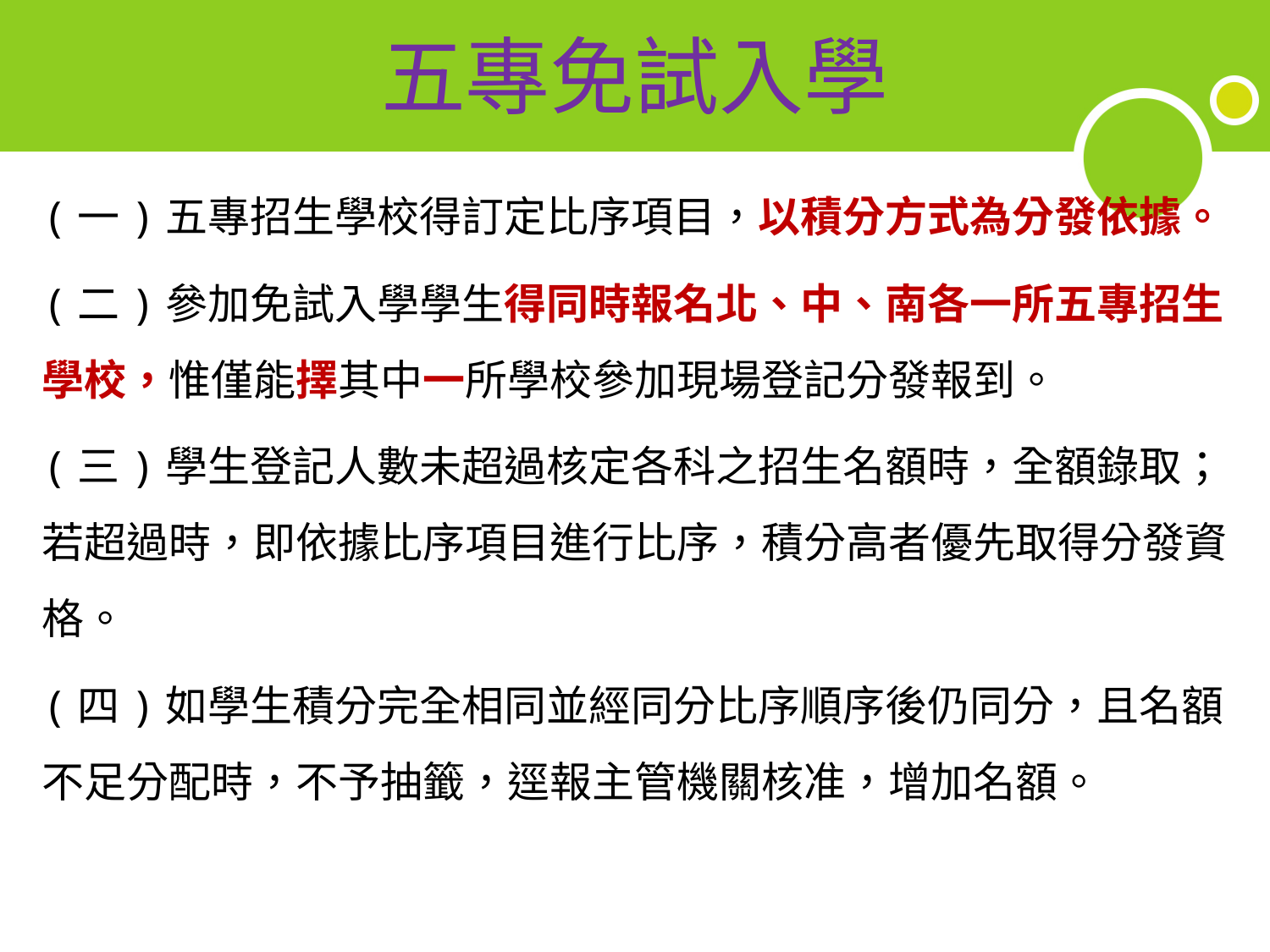

# 五專免試入學
(一)五專招生學校得訂定比序項目，以積分方式為分發依據。
(二)參加免試入學學生得同時報名北、中、南各一所五專招生學校，惟僅能擇其中一所學校參加現場登記分發報到。
(三)學生登記人數未超過核定各科之招生名額時，全額錄取；若超過時，即依據比序項目進行比序，積分高者優先取得分發資格。
(四)如學生積分完全相同並經同分比序順序後仍同分，且名額不足分配時，不予抽籤，逕報主管機關核准，增加名額。